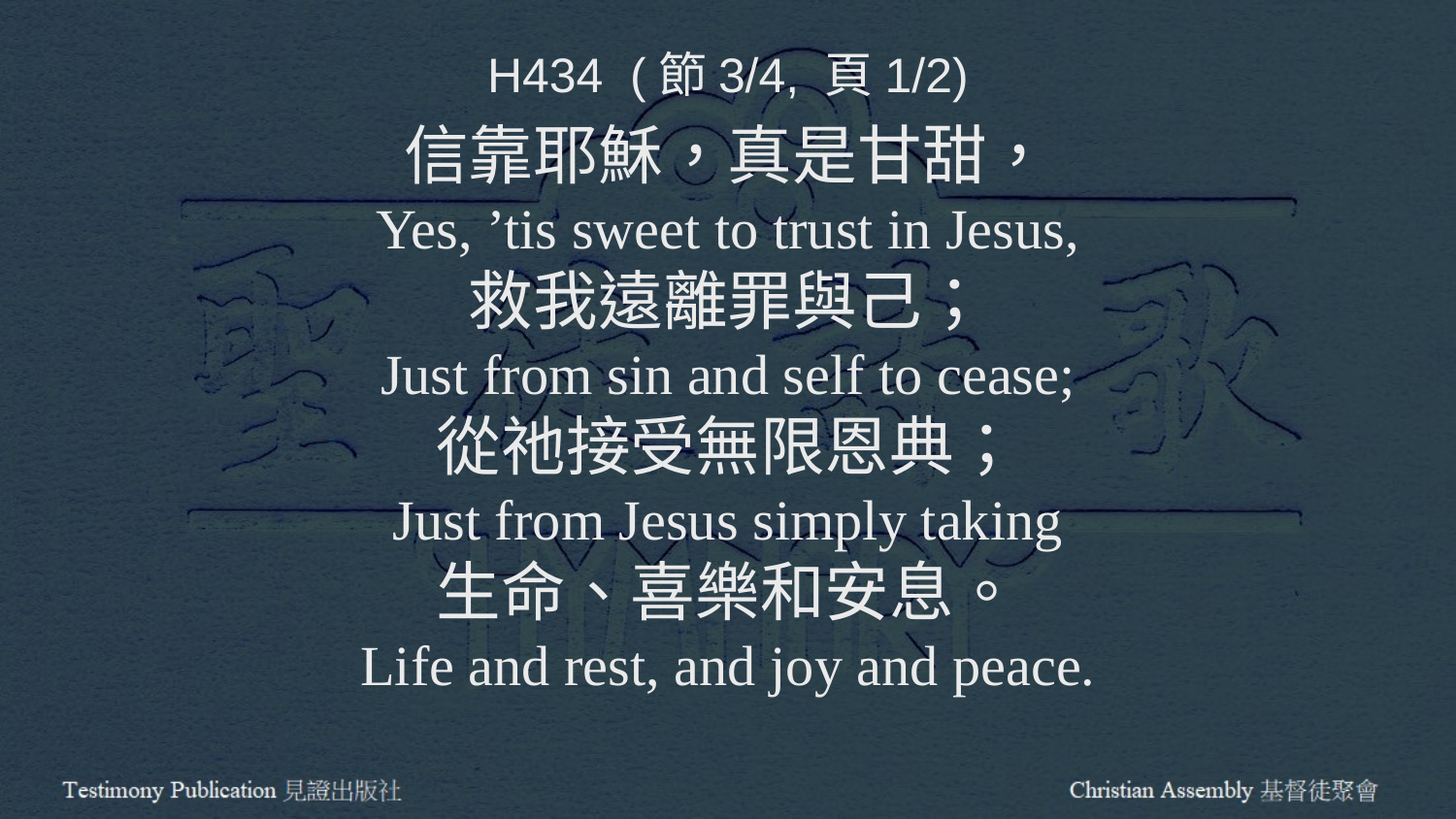

H434  (節3/4, 頁1/2)
信靠耶穌，真是甘甜，
Yes, ’tis sweet to trust in Jesus,
救我遠離罪與己；
Just from sin and self to cease;
從祂接受無限恩典；
Just from Jesus simply taking
生命、喜樂和安息。
Life and rest, and joy and peace.